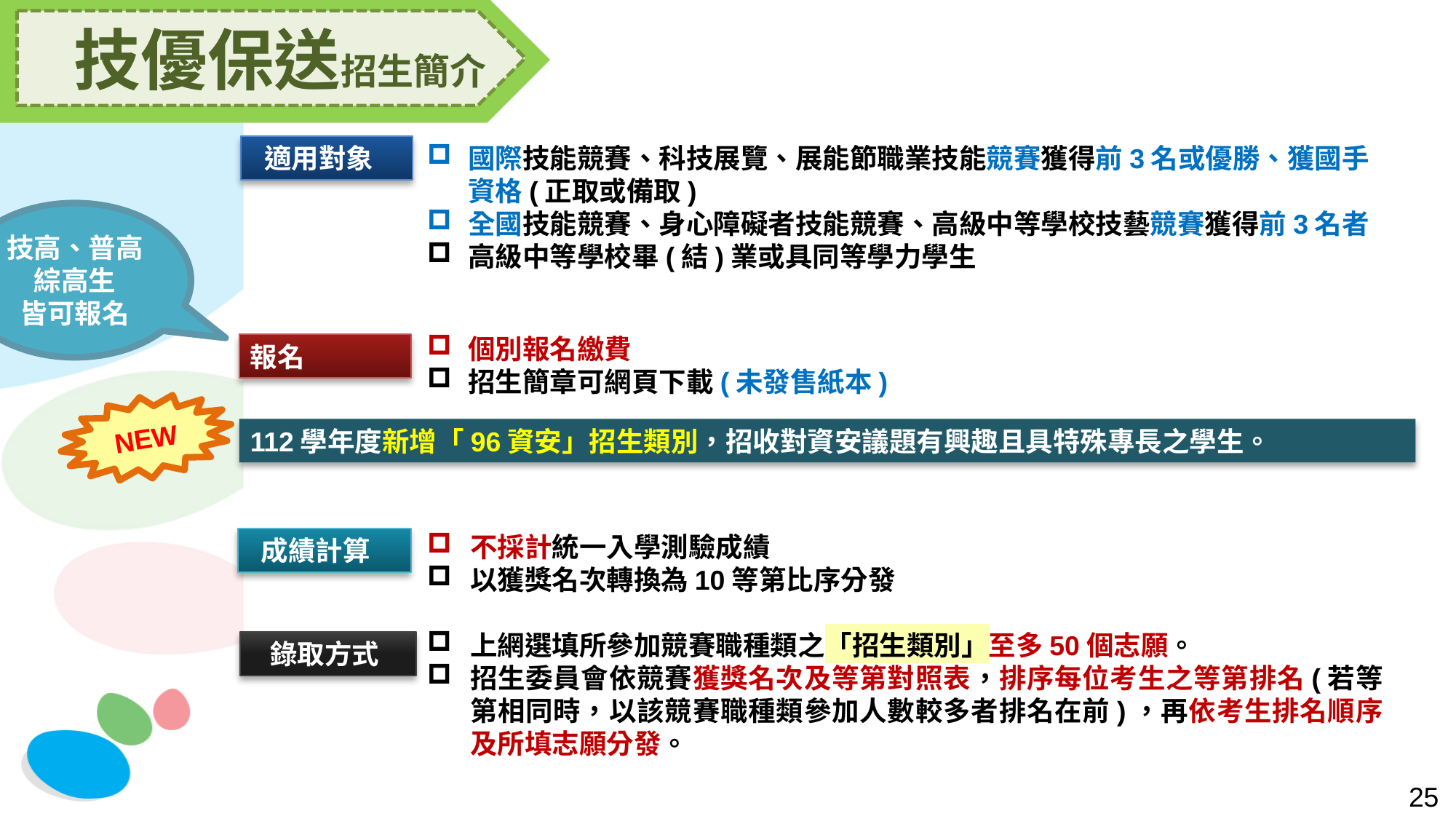

技優保送招生簡介
 適用對象
國際技能競賽、科技展覽、展能節職業技能競賽獲得前3名或優勝、獲國手資格(正取或備取)
全國技能競賽、身心障礙者技能競賽、高級中等學校技藝競賽獲得前3名者
高級中等學校畢(結)業或具同等學力學生

個別報名繳費
招生簡章可網頁下載(未發售紙本)
技高、普高
綜高生
皆可報名
報名
NEW
112學年度新增「96資安」招生類別，招收對資安議題有興趣且具特殊專長之學生。
不採計統一入學測驗成績
以獲獎名次轉換為10等第比序分發

上網選填所參加競賽職種類之「招生類別」至多50個志願。
招生委員會依競賽獲獎名次及等第對照表，排序每位考生之等第排名(若等第相同時，以該競賽職種類參加人數較多者排名在前)，再依考生排名順序及所填志願分發。

 成績計算
  錄取方式